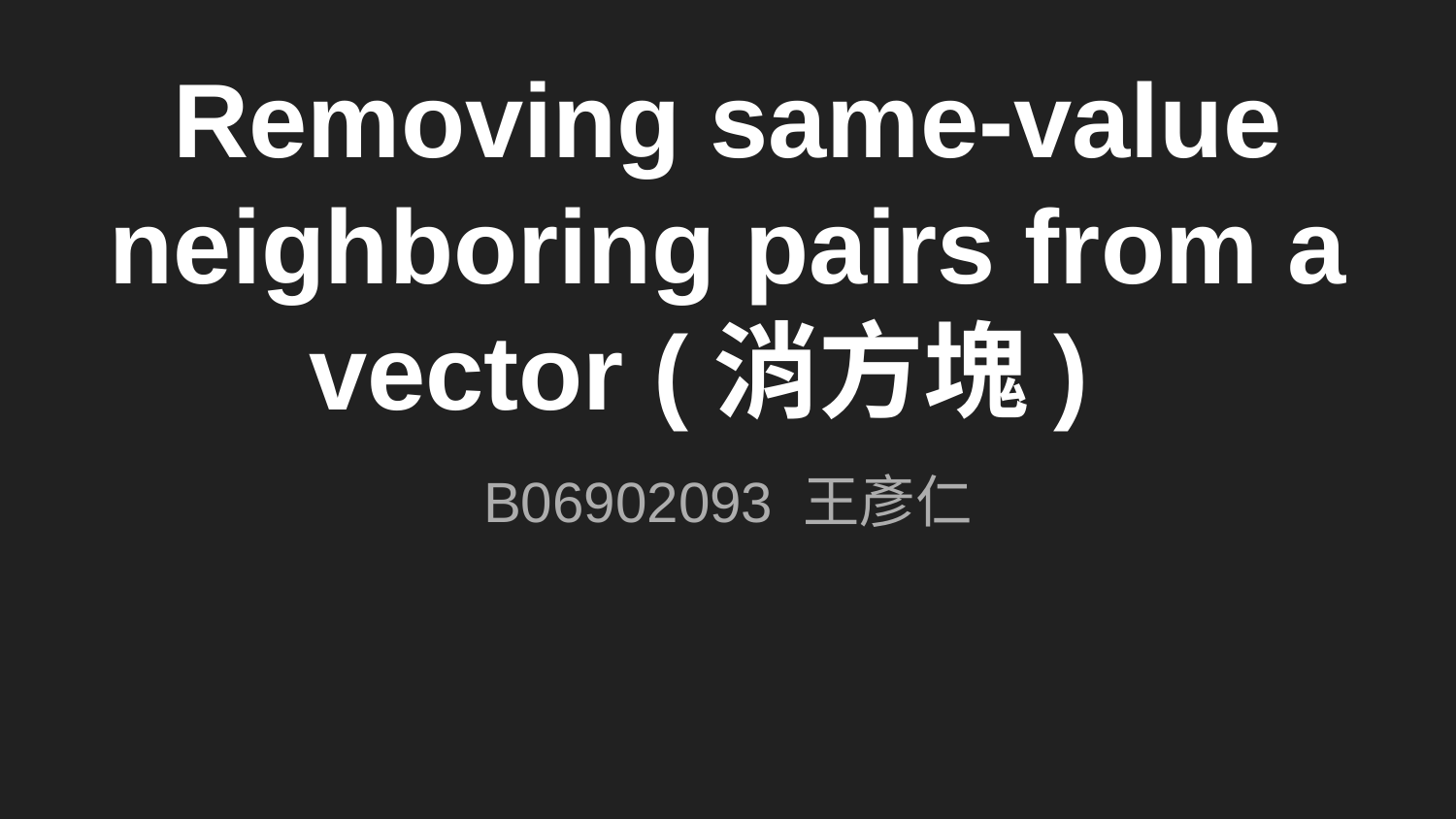

# Removing same-value neighboring pairs from a vector (消方塊)
B06902093 王彥仁